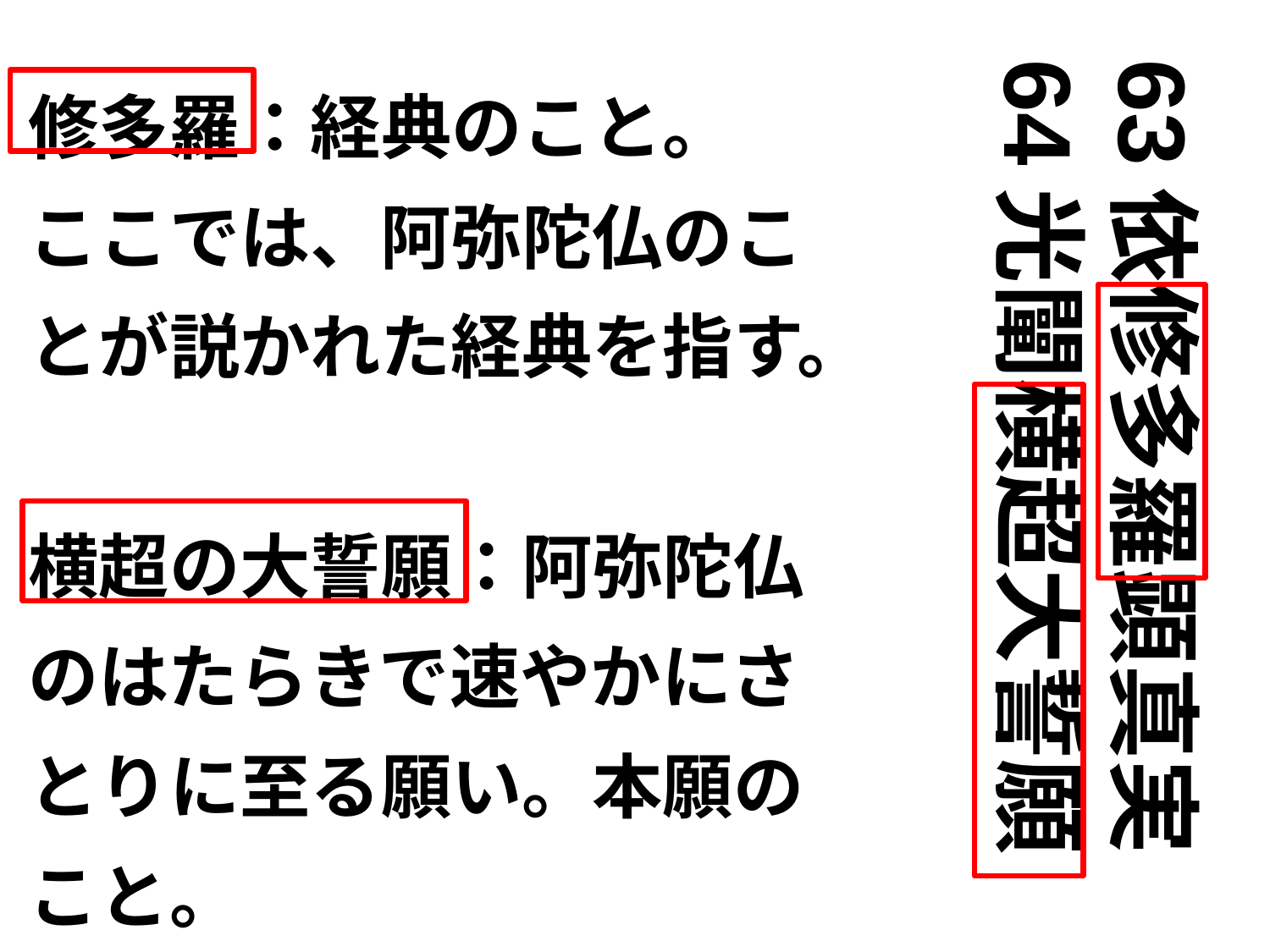

63依修多羅顕真実
64光闡横超大誓願
修多羅：経典のこと。
ここでは、阿弥陀仏のことが説かれた経典を指す。

横超の大誓願：阿弥陀仏のはたらきで速やかにさとりに至る願い。本願のこと。